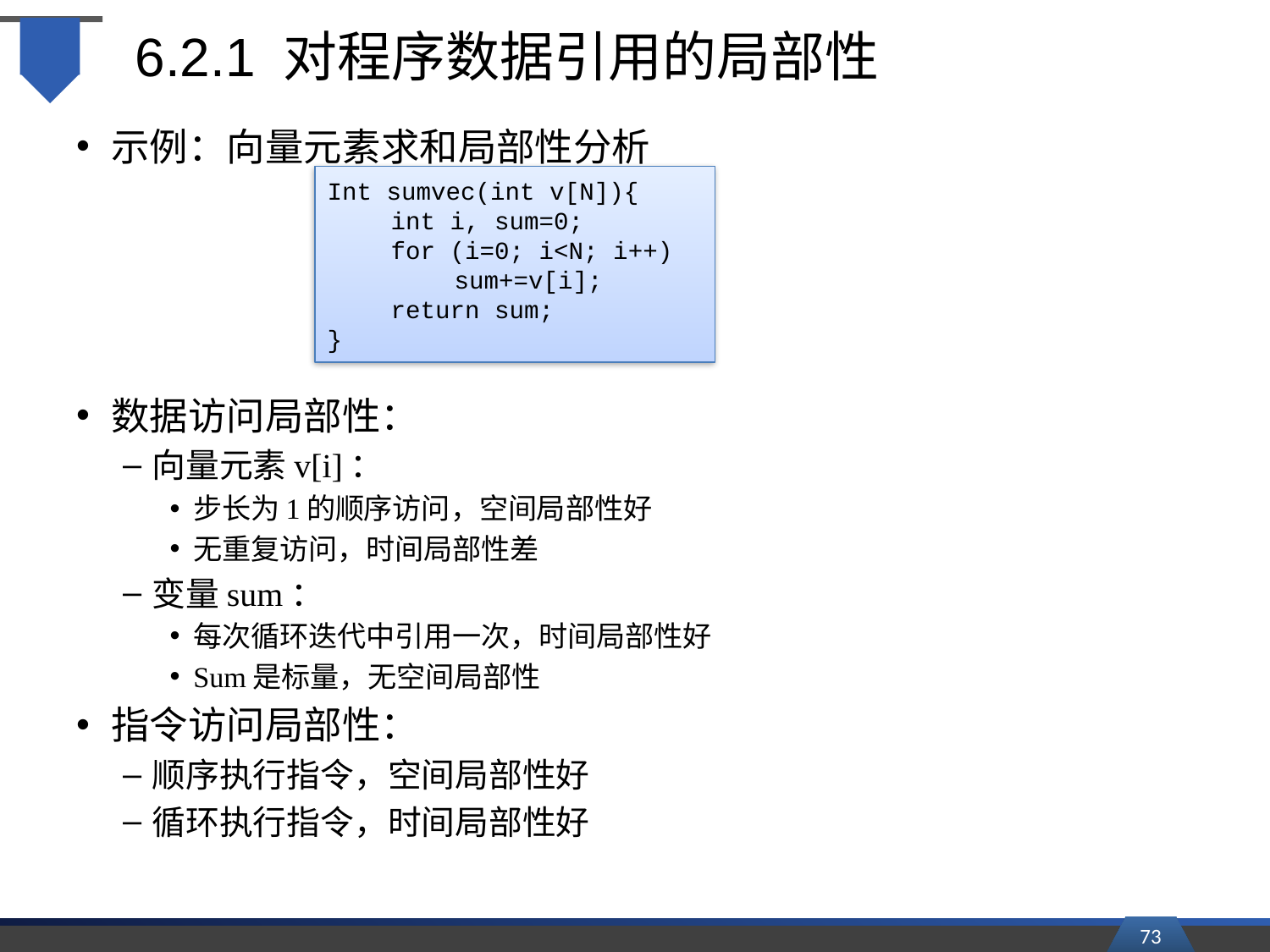

# 6.2.1 对程序数据引用的局部性
示例：向量元素求和局部性分析

数据访问局部性：
向量元素v[i]：
步长为1的顺序访问，空间局部性好
无重复访问，时间局部性差
变量sum：
每次循环迭代中引用一次，时间局部性好
Sum是标量，无空间局部性
指令访问局部性：
顺序执行指令，空间局部性好
循环执行指令，时间局部性好
Int sumvec(int v[N]){
	int i, sum=0;
	for (i=0; i<N; i++)
		sum+=v[i];
	return sum;
}
73